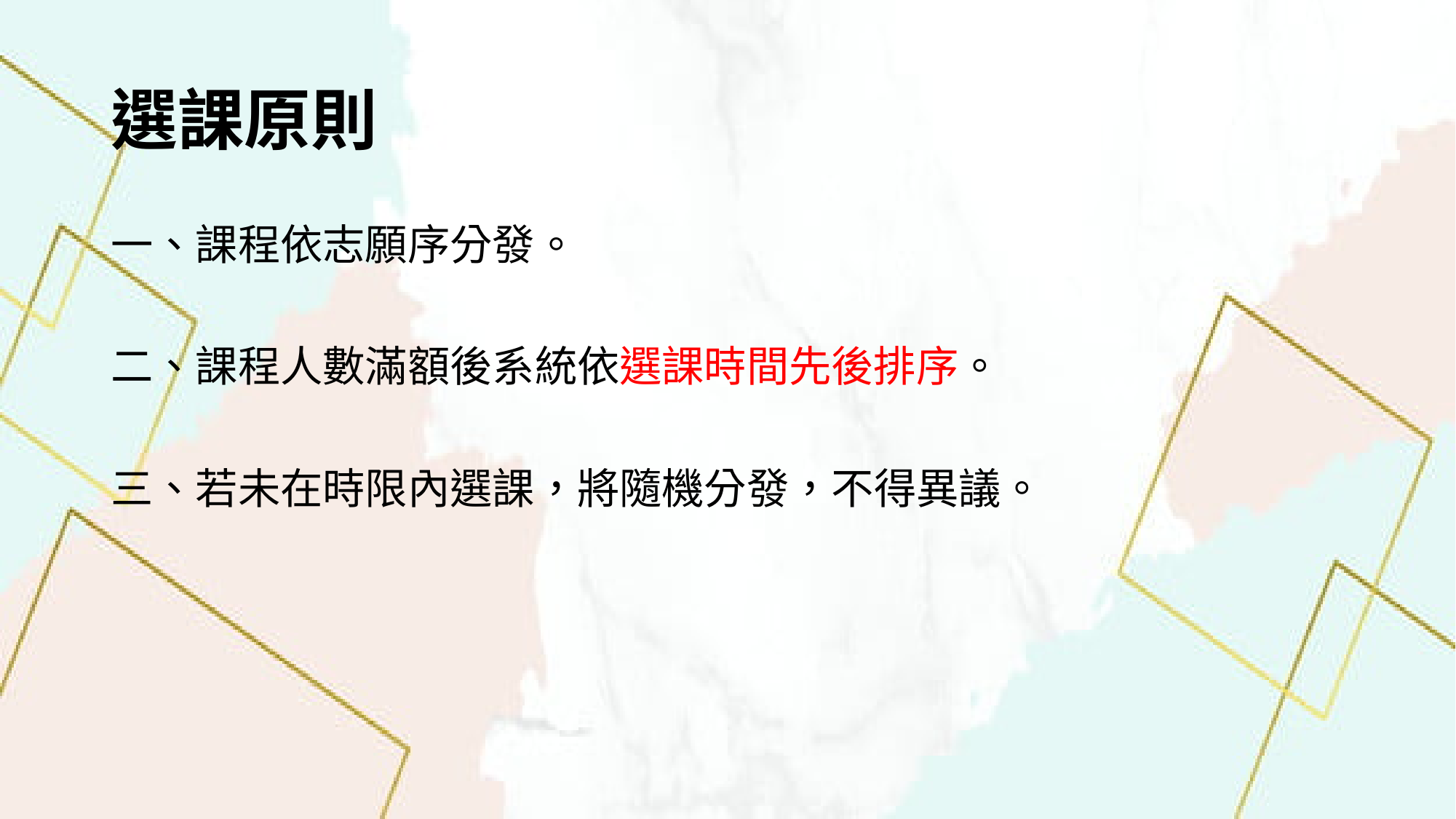

# 選課原則
一、課程依志願序分發。

二、課程人數滿額後系統依選課時間先後排序。

三、若未在時限內選課，將隨機分發，不得異議。